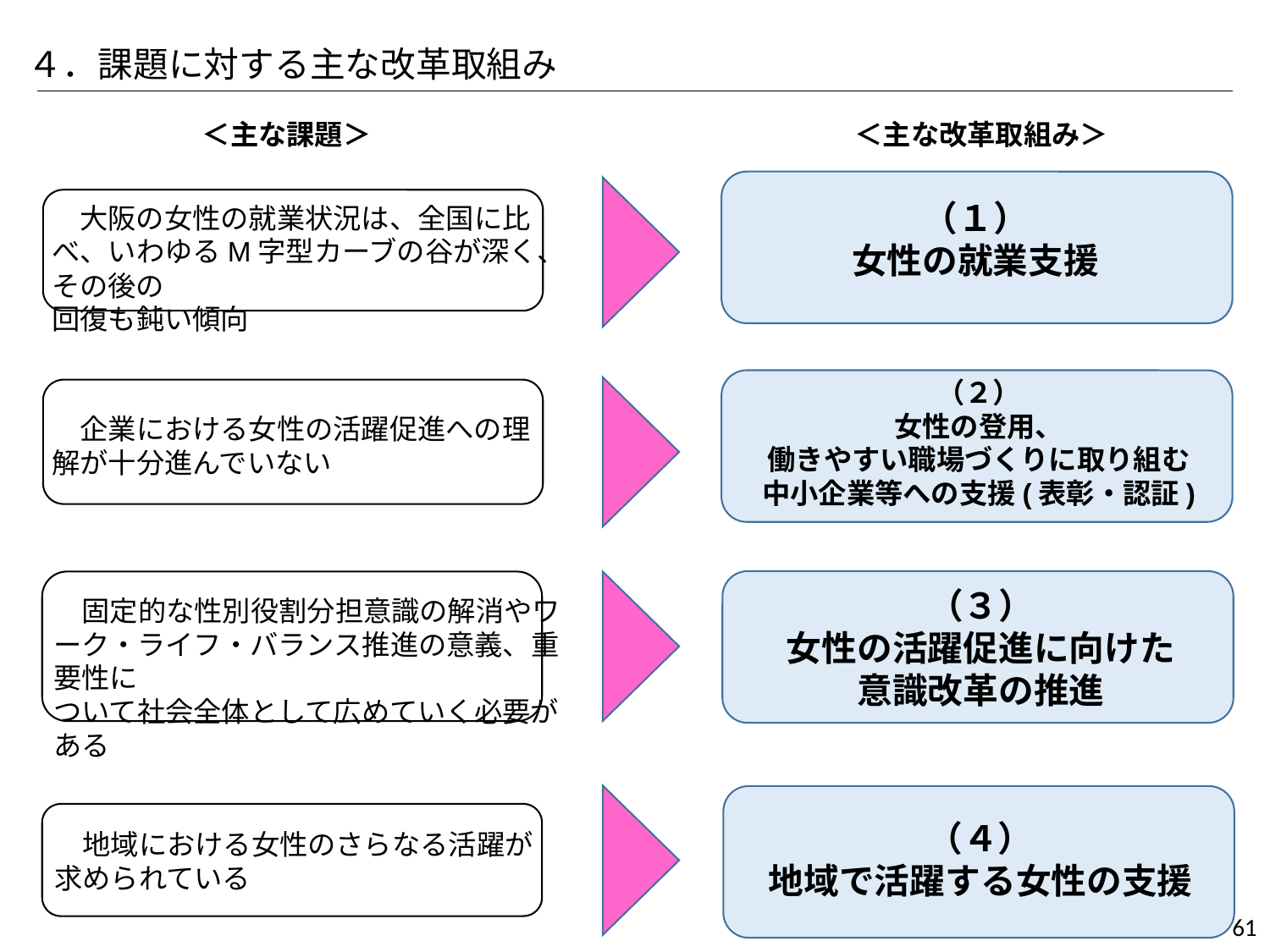

４．課題に対する主な改革取組み
＜主な課題＞
＜主な改革取組み＞

（１）
女性の就業支援

　大阪の女性の就業状況は、全国に比べ、いわゆるM字型カーブの谷が深く、その後の
回復も鈍い傾向

（２）
女性の登用、
働きやすい職場づくりに取り組む
中小企業等への支援(表彰・認証)

　企業における女性の活躍促進への理解が十分進んでいない

（３）
女性の活躍促進に向けた
意識改革の推進
　固定的な性別役割分担意識の解消やワ
ーク・ライフ・バランス推進の意義、重要性に
ついて社会全体として広めていく必要がある

（４）
地域で活躍する女性の支援
　地域における女性のさらなる活躍が求められている

61